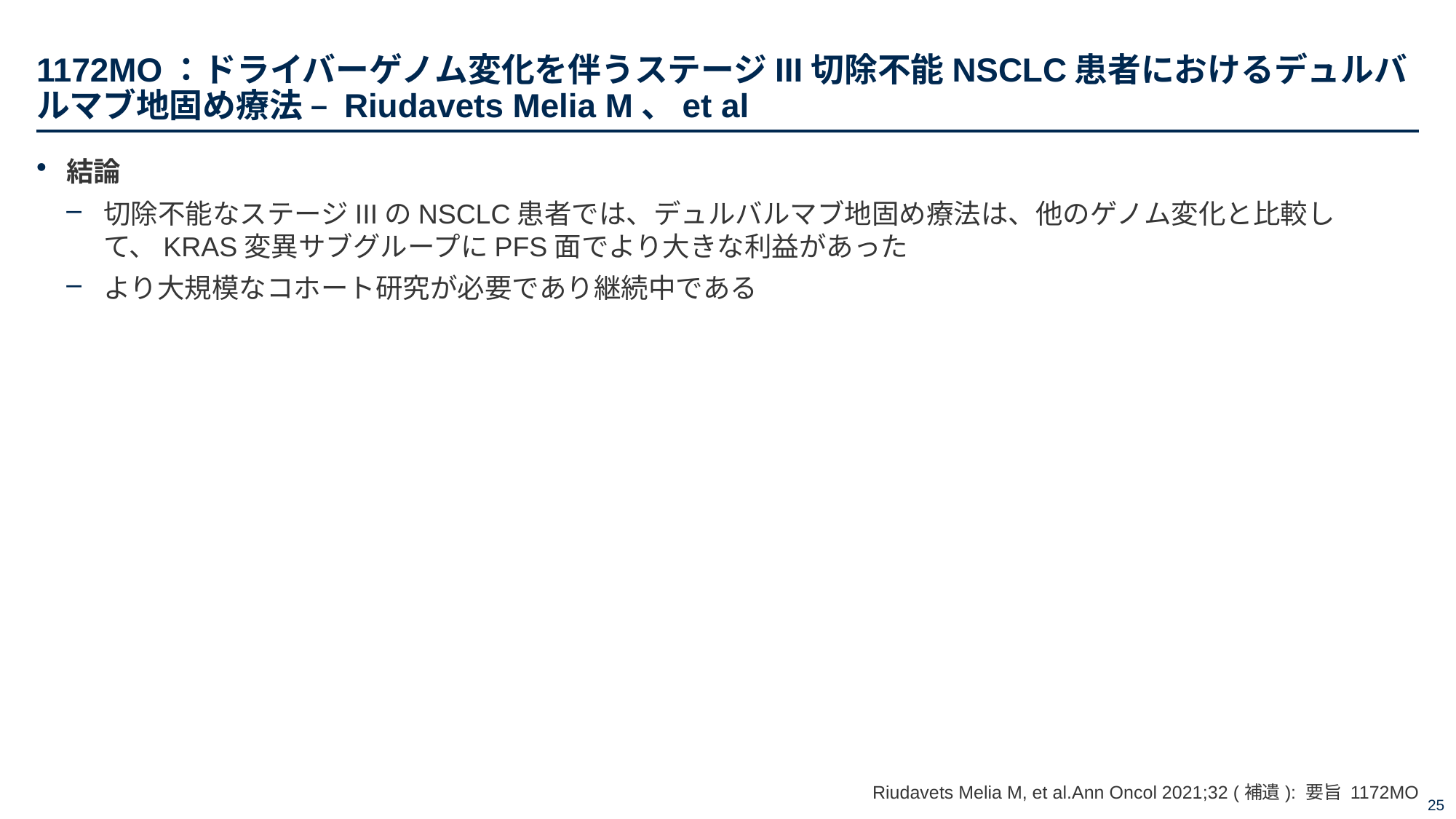

# 1172MO：ドライバーゲノム変化を伴うステージIII切除不能NSCLC患者におけるデュルバルマブ地固め療法 – Riudavets Melia M、et al
結論
切除不能なステージIIIのNSCLC患者では、デュルバルマブ地固め療法は、他のゲノム変化と比較して、KRAS変異サブグループにPFS面でより大きな利益があった
より大規模なコホート研究が必要であり継続中である
Riudavets Melia M, et al.Ann Oncol 2021;32 (補遺): 要旨 1172MO